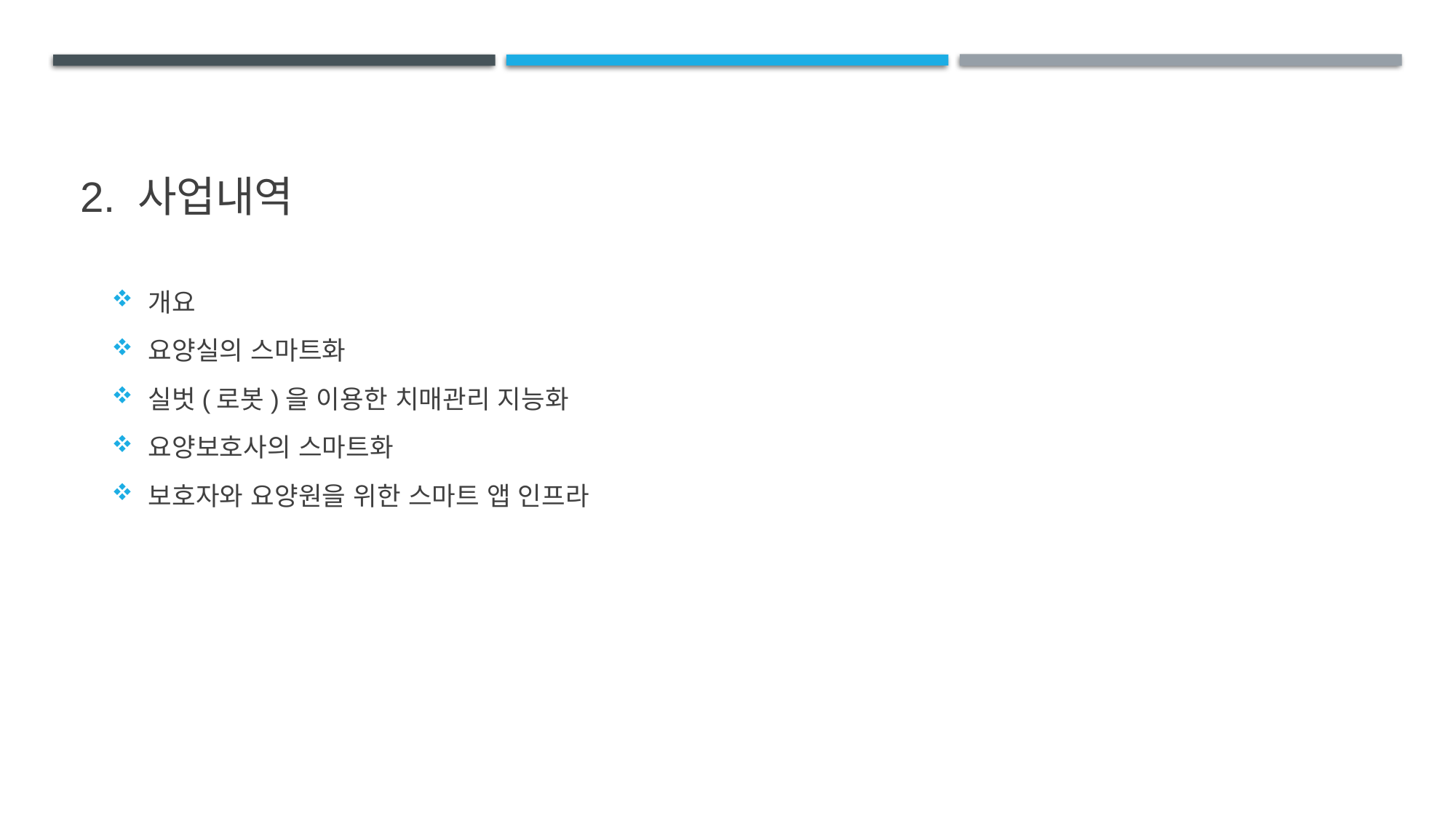

# 2. 사업내역
개요
요양실의 스마트화
실벗(로봇)을 이용한 치매관리 지능화
요양보호사의 스마트화
보호자와 요양원을 위한 스마트 앱 인프라